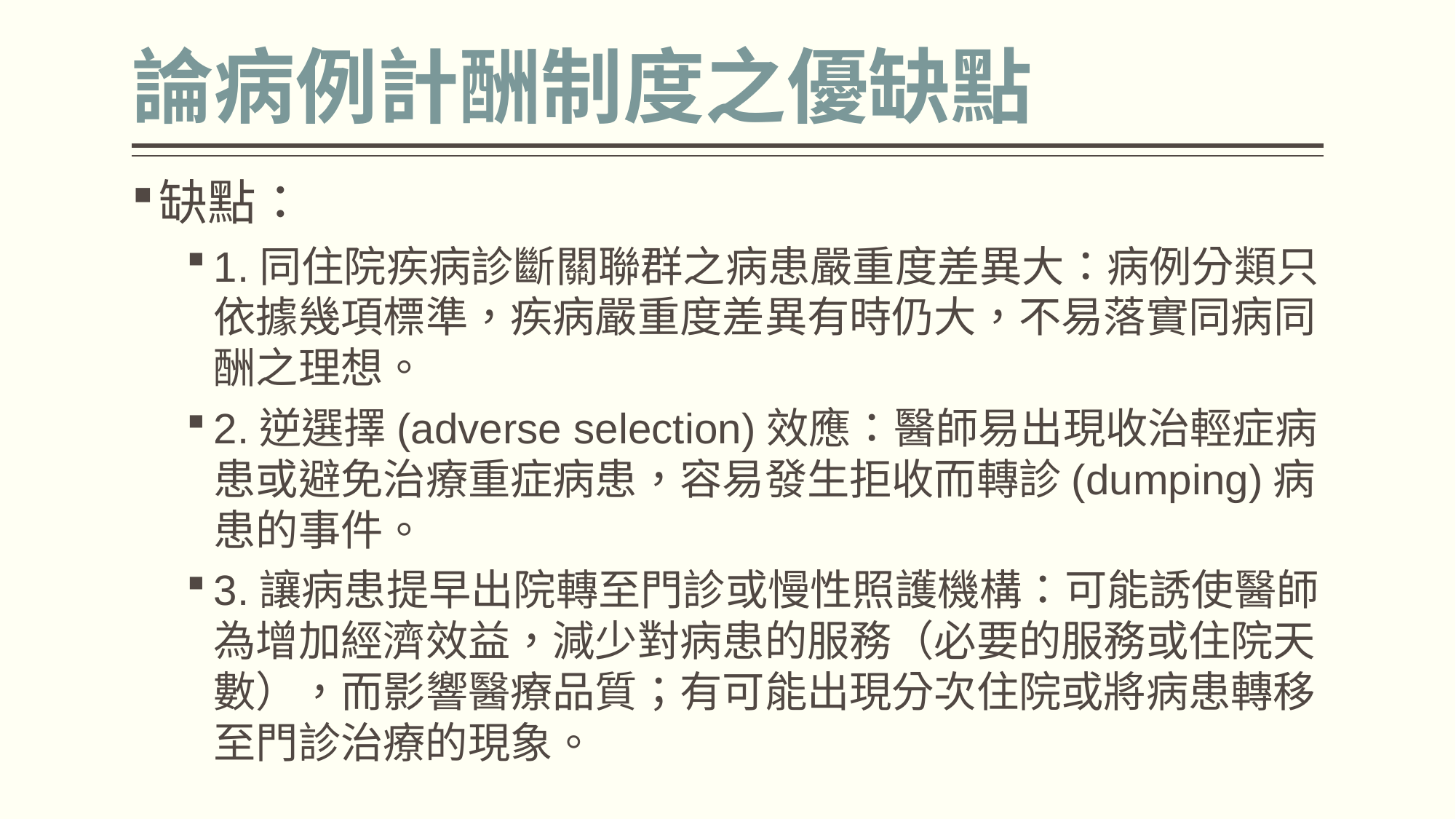

# 論病例計酬制度之優缺點
缺點：
1.同住院疾病診斷關聯群之病患嚴重度差異大：病例分類只依據幾項標準，疾病嚴重度差異有時仍大，不易落實同病同酬之理想。
2.逆選擇(adverse selection)效應：醫師易出現收治輕症病患或避免治療重症病患，容易發生拒收而轉診(dumping)病患的事件。
3.讓病患提早出院轉至門診或慢性照護機構：可能誘使醫師為增加經濟效益，減少對病患的服務（必要的服務或住院天數），而影響醫療品質；有可能出現分次住院或將病患轉移至門診治療的現象。